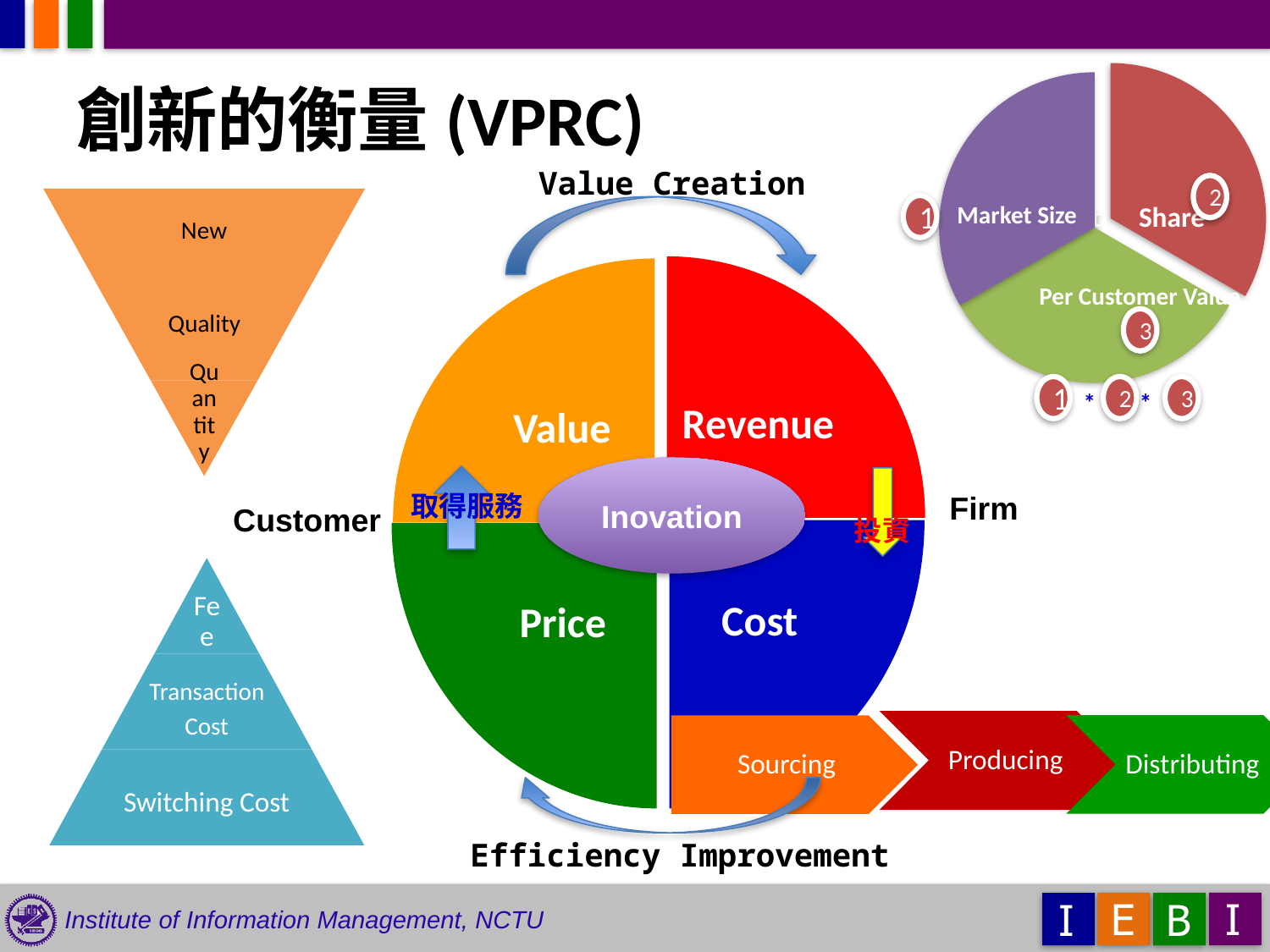

# 創新的衡量(VPRC)
Market      Share

Value Creation
2
New
Quality
Quantity
Market Size
1

Revenue

Value
Per Customer Value
3
1
2
3
        *        *
Inovation

Firm
取得服務
Customer
投資

Cost

Price
Fee
Transaction
Cost
Switching Cost
Sourcing
Producing
Distributing

Efficiency Improvement